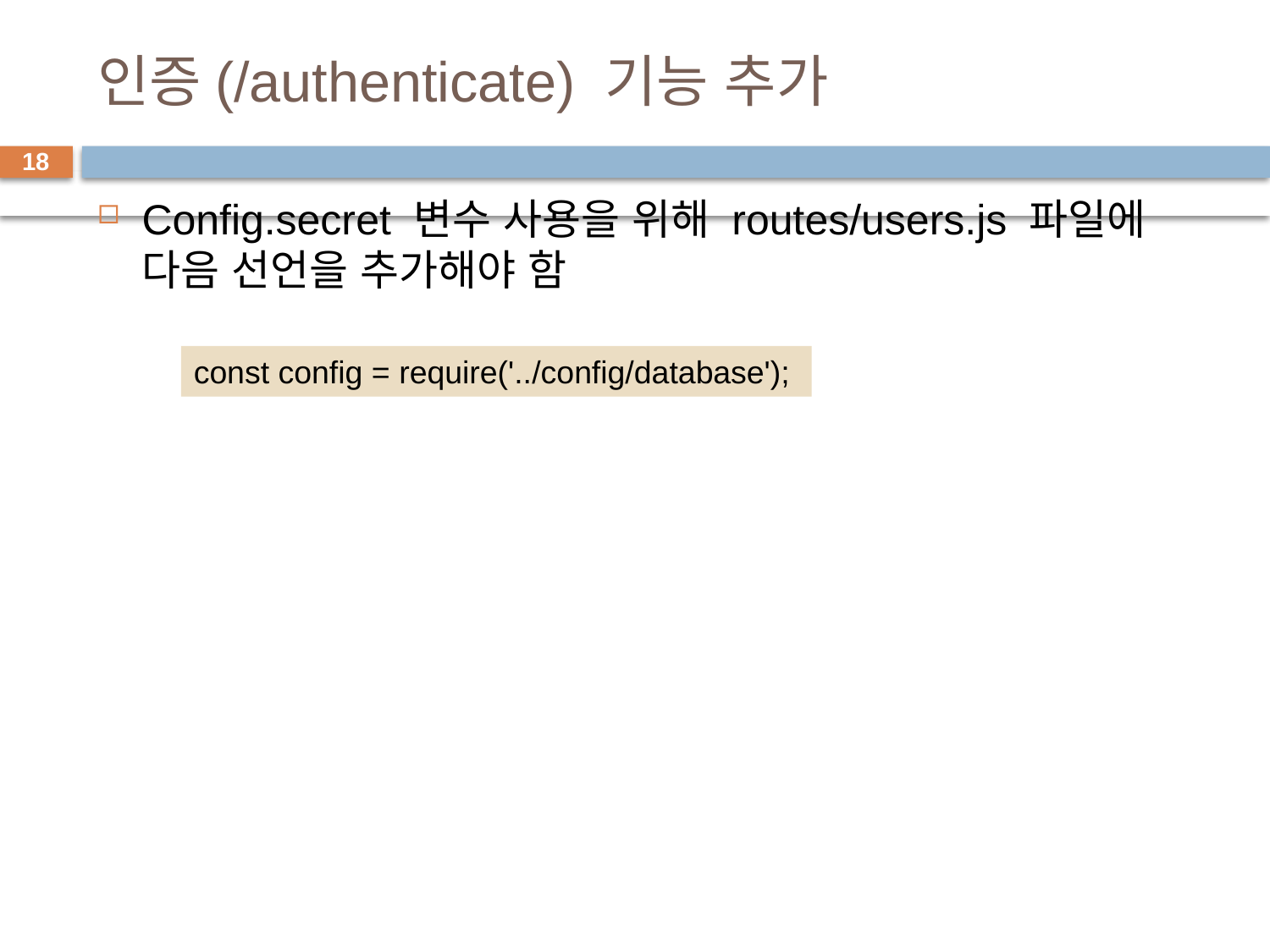

# 인증(/authenticate) 기능 추가
18
Config.secret 변수 사용을 위해 routes/users.js 파일에 다음 선언을 추가해야 함
const config = require('../config/database');